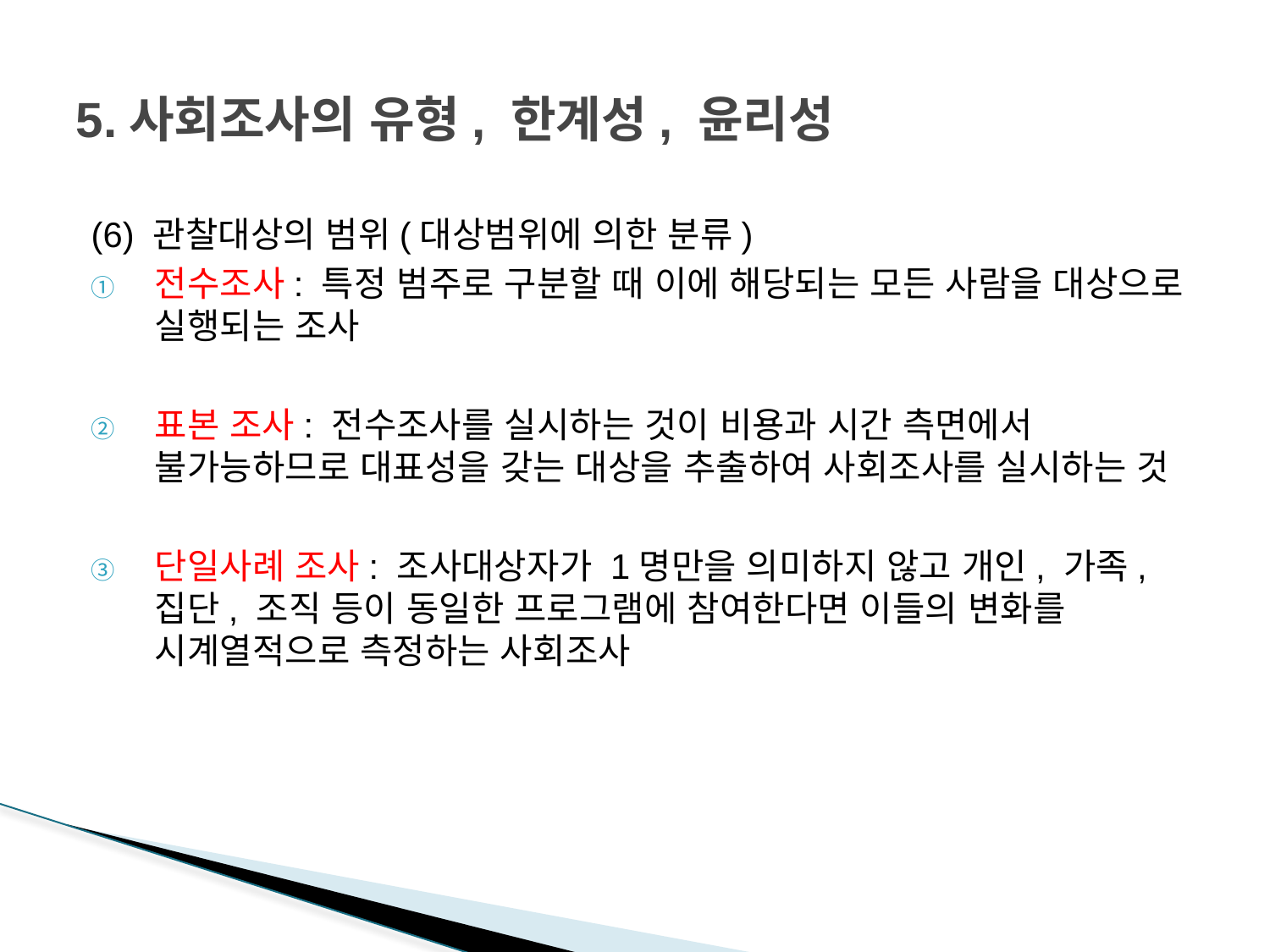

# 5.사회조사의 유형, 한계성, 윤리성
(6) 관찰대상의 범위(대상범위에 의한 분류)
전수조사: 특정 범주로 구분할 때 이에 해당되는 모든 사람을 대상으로 실행되는 조사

표본 조사: 전수조사를 실시하는 것이 비용과 시간 측면에서 불가능하므로 대표성을 갖는 대상을 추출하여 사회조사를 실시하는 것

단일사례 조사: 조사대상자가 1명만을 의미하지 않고 개인, 가족, 집단, 조직 등이 동일한 프로그램에 참여한다면 이들의 변화를 시계열적으로 측정하는 사회조사